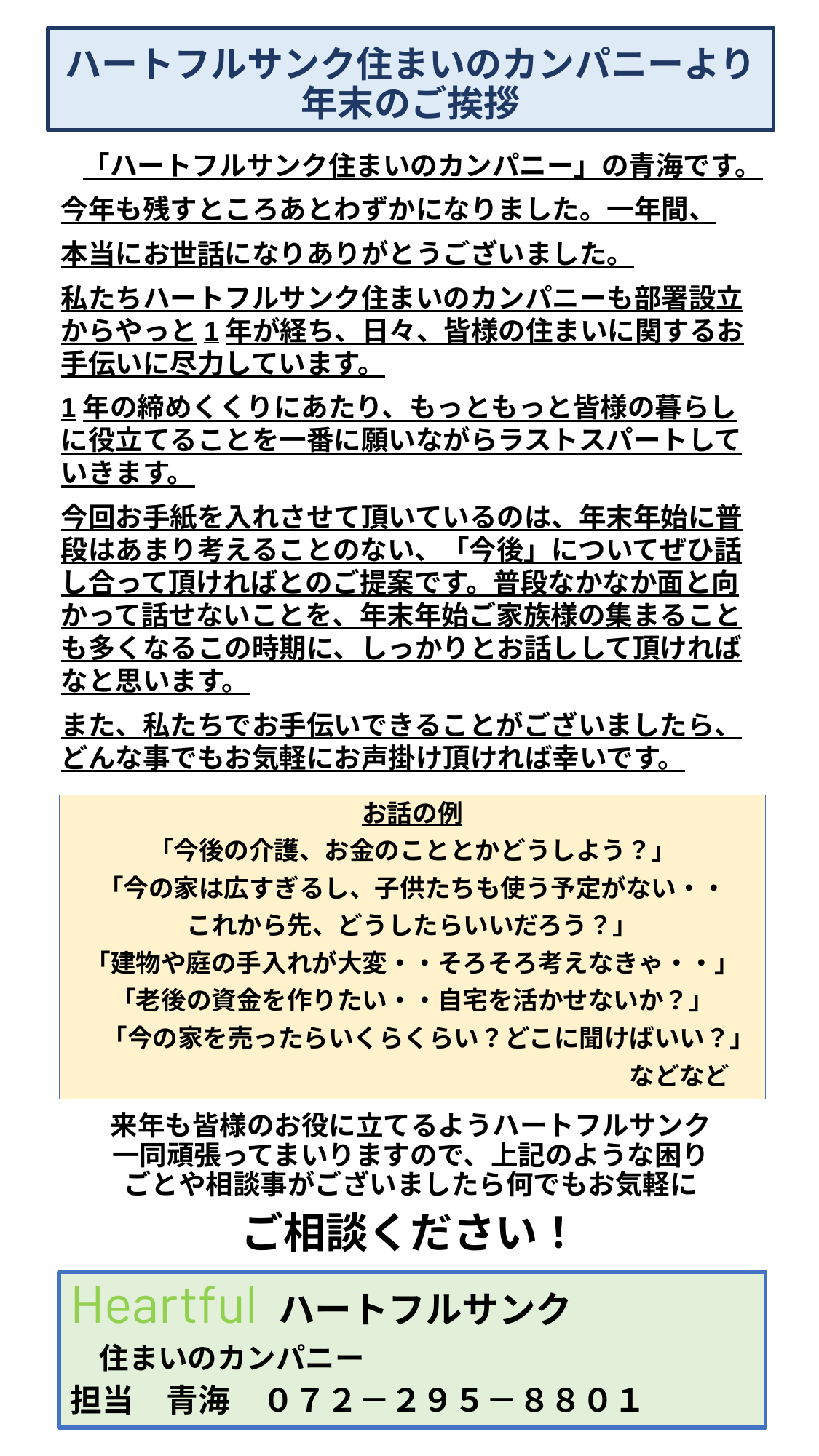

# ハートフルサンク住まいのカンパニーより 年末のご挨拶
「ハートフルサンク住まいのカンパニー」の青海です。
今年も残すところあとわずかになりました。一年間、
本当にお世話になりありがとうございました。
私たちハートフルサンク住まいのカンパニーも部署設立からやっと1年が経ち、日々、皆様の住まいに関するお手伝いに尽力しています。
1年の締めくくりにあたり、もっともっと皆様の暮らしに役立てることを一番に願いながらラストスパートしていきます。
今回お手紙を入れさせて頂いているのは、年末年始に普段はあまり考えることのない、「今後」についてぜひ話し合って頂ければとのご提案です。普段なかなか面と向かって話せないことを、年末年始ご家族様の集まることも多くなるこの時期に、しっかりとお話しして頂ければなと思います。
また、私たちでお手伝いできることがございましたら、どんな事でもお気軽にお声掛け頂ければ幸いです。
お話の例
「今後の介護、お金のこととかどうしよう？」
「今の家は広すぎるし、子供たちも使う予定がない・・
これから先、どうしたらいいだろう？」
「建物や庭の手入れが大変・・そろそろ考えなきゃ・・」
「老後の資金を作りたい・・自宅を活かせないか？」
「今の家を売ったらいくらくらい？どこに聞けばいい？」
などなど
来年も皆様のお役に立てるようハートフルサンク一同頑張ってまいりますので、上記のような困りごとや相談事がございましたら何でもお気軽に
ご相談ください！

Heartful  ハートフルサンク
　住まいのカンパニー
担当　青海　０７２－２９５－８８０１